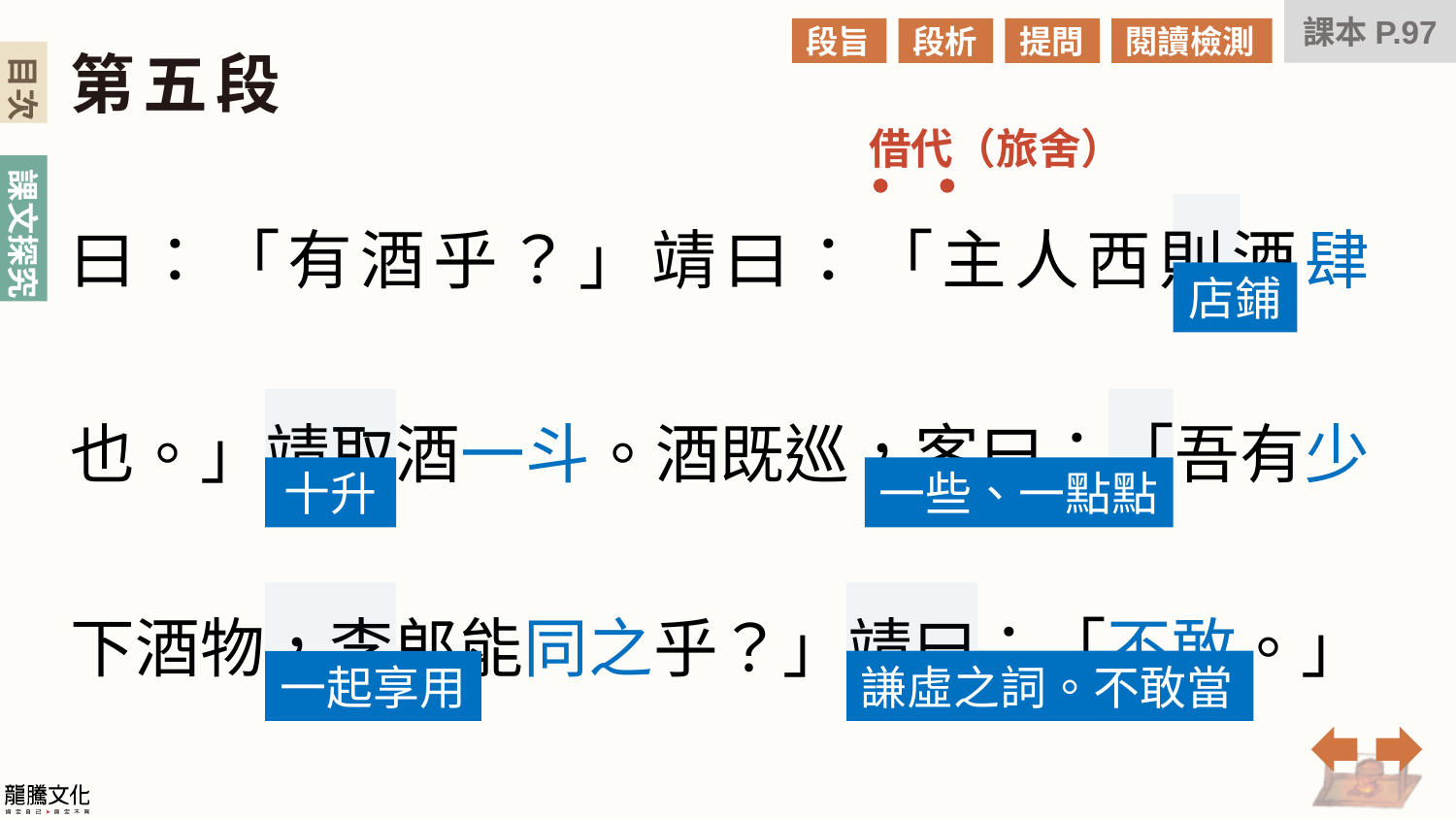

課本P.97
段旨
段析
提問
閱讀檢測
第五段
曰：「有酒乎？」靖曰：「主人西則酒肆也。」靖取酒一斗。酒既巡，客曰：「吾有少下酒物，李郎能同之乎？」靖曰：「不敢。」
借代（旅舍）

店鋪

十升
一些、一點點

謙虛之詞。不敢當
一起享用